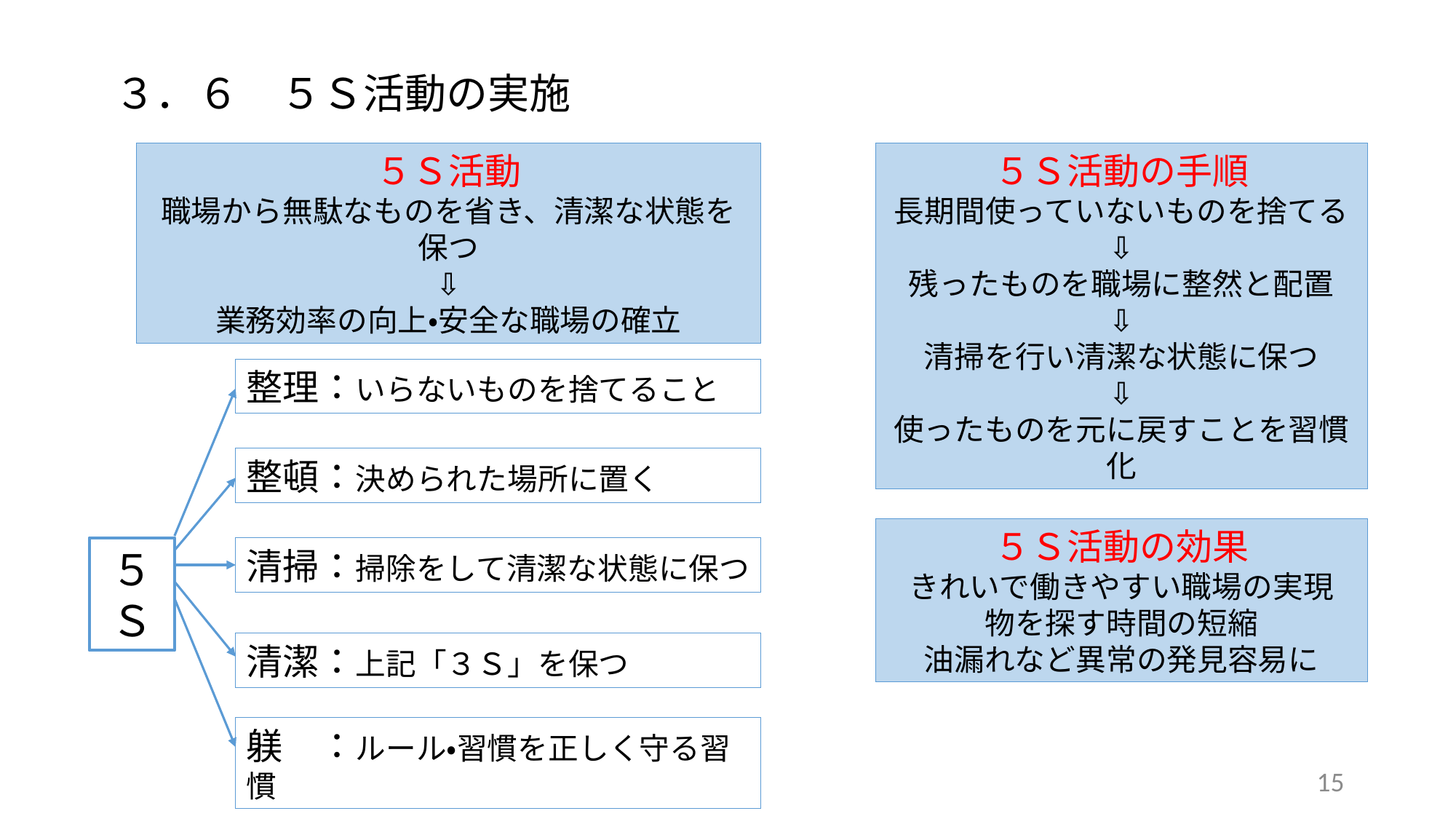

３．６　５Ｓ活動の実施
５Ｓ活動
職場から無駄なものを省き、清潔な状態を保つ
⇩
業務効率の向上・安全な職場の確立
５Ｓ活動の手順
長期間使っていないものを捨てる
⇩
残ったものを職場に整然と配置
⇩
清掃を行い清潔な状態に保つ
⇩
使ったものを元に戻すことを習慣化
整理：いらないものを捨てること
整頓：決められた場所に置く
５Ｓ
清掃：掃除をして清潔な状態に保つ
清潔：上記「３Ｓ」を保つ
躾　：ルール・習慣を正しく守る習慣
５Ｓ活動の効果
きれいで働きやすい職場の実現
物を探す時間の短縮
油漏れなど異常の発見容易に
15